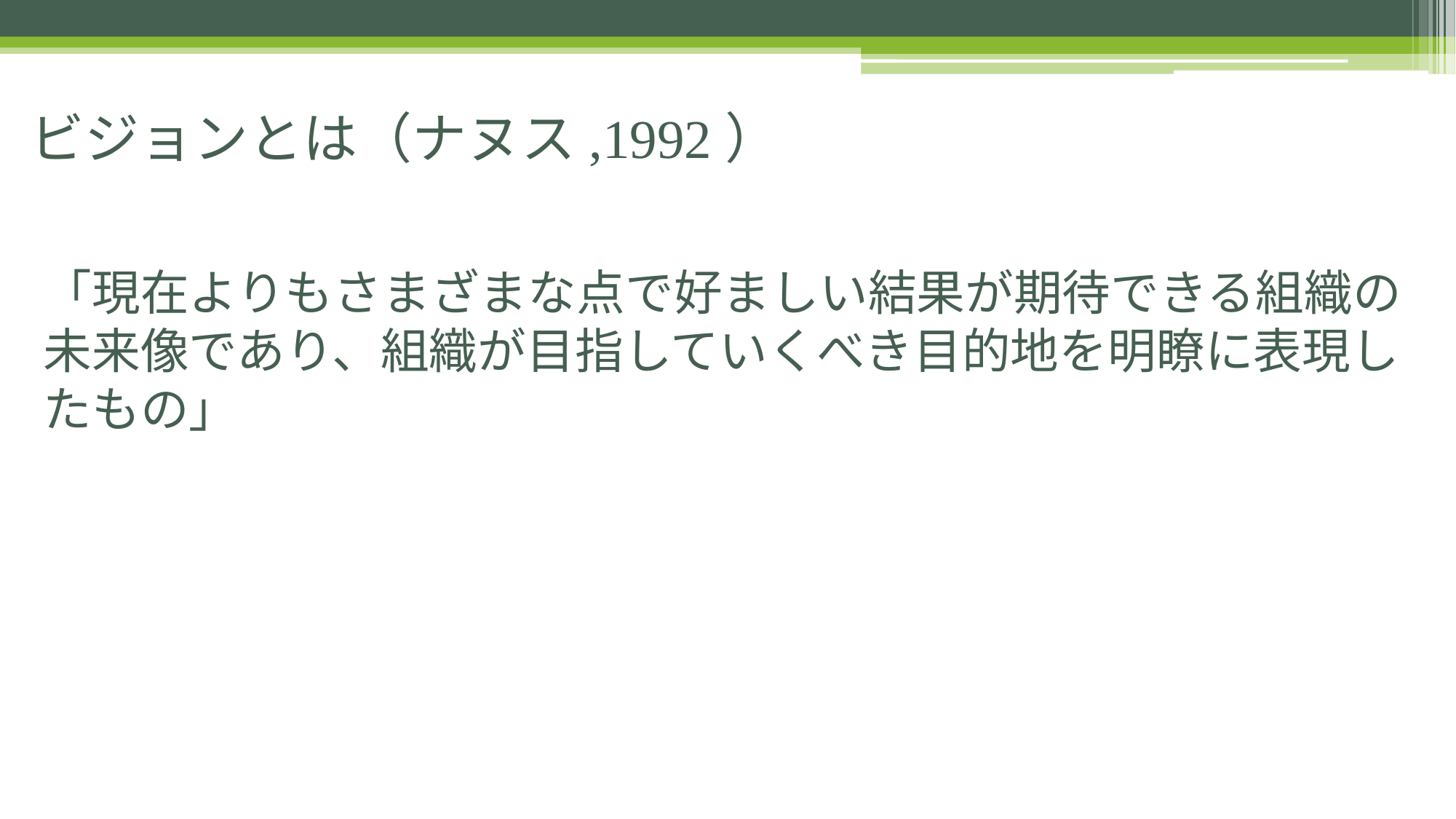

# ビジョンとは（ナヌス,1992）
「現在よりもさまざまな点で好ましい結果が期待できる組織の未来像であり、組織が目指していくべき目的地を明瞭に表現したもの」